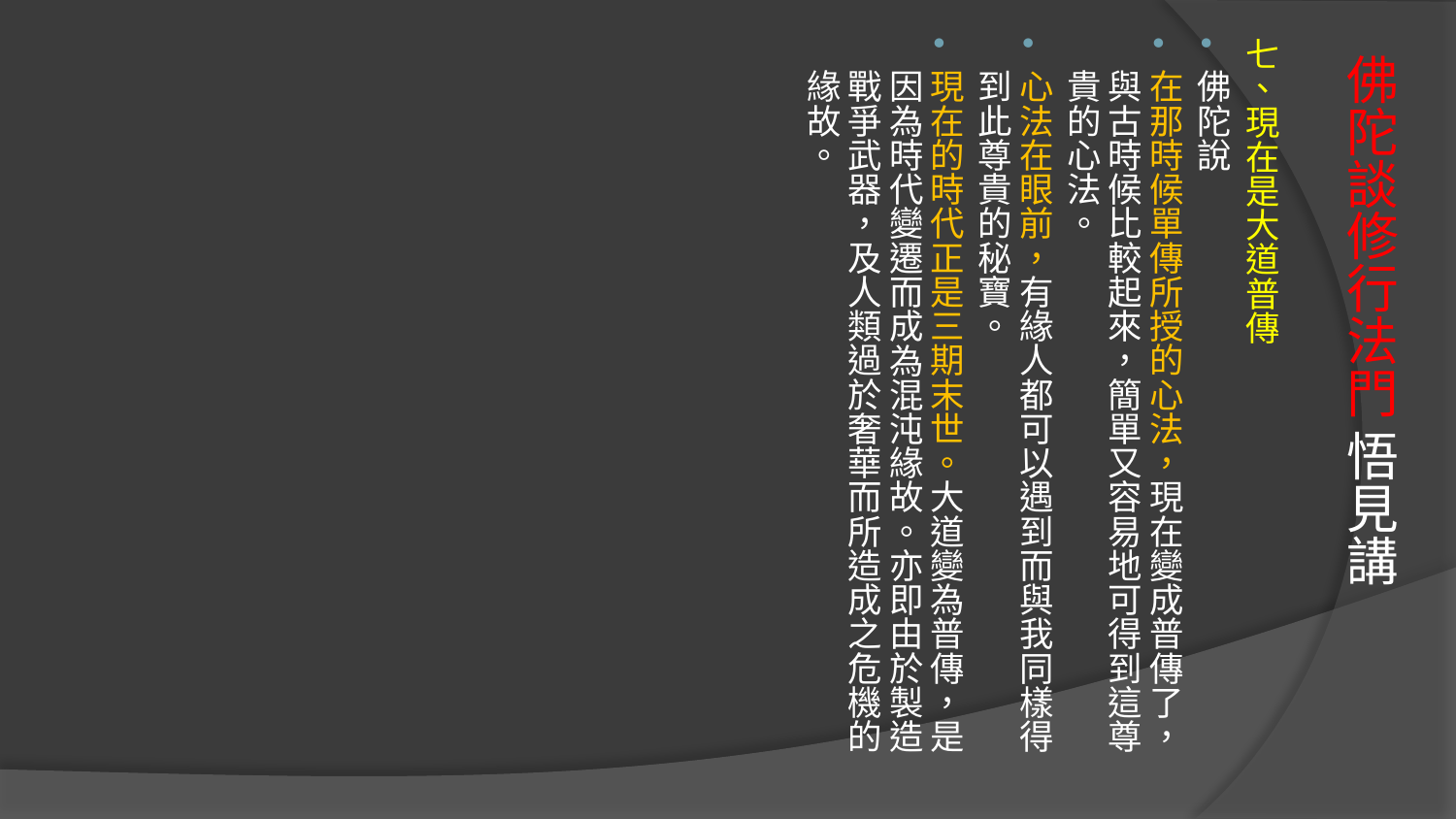

七、現在是大道普傳
佛陀說
在那時候單傳所授的心法，現在變成普傳了，與古時候比較起來，簡單又容易地可得到這尊貴的心法。
心法在眼前，有緣人都可以遇到而與我同樣得到此尊貴的秘寶。
現在的時代正是三期末世。大道變為普傳，是因為時代變遷而成為混沌緣故。亦即由於製造戰爭武器，及人類過於奢華而所造成之危機的緣故。

# 佛陀談修行法門 悟見講